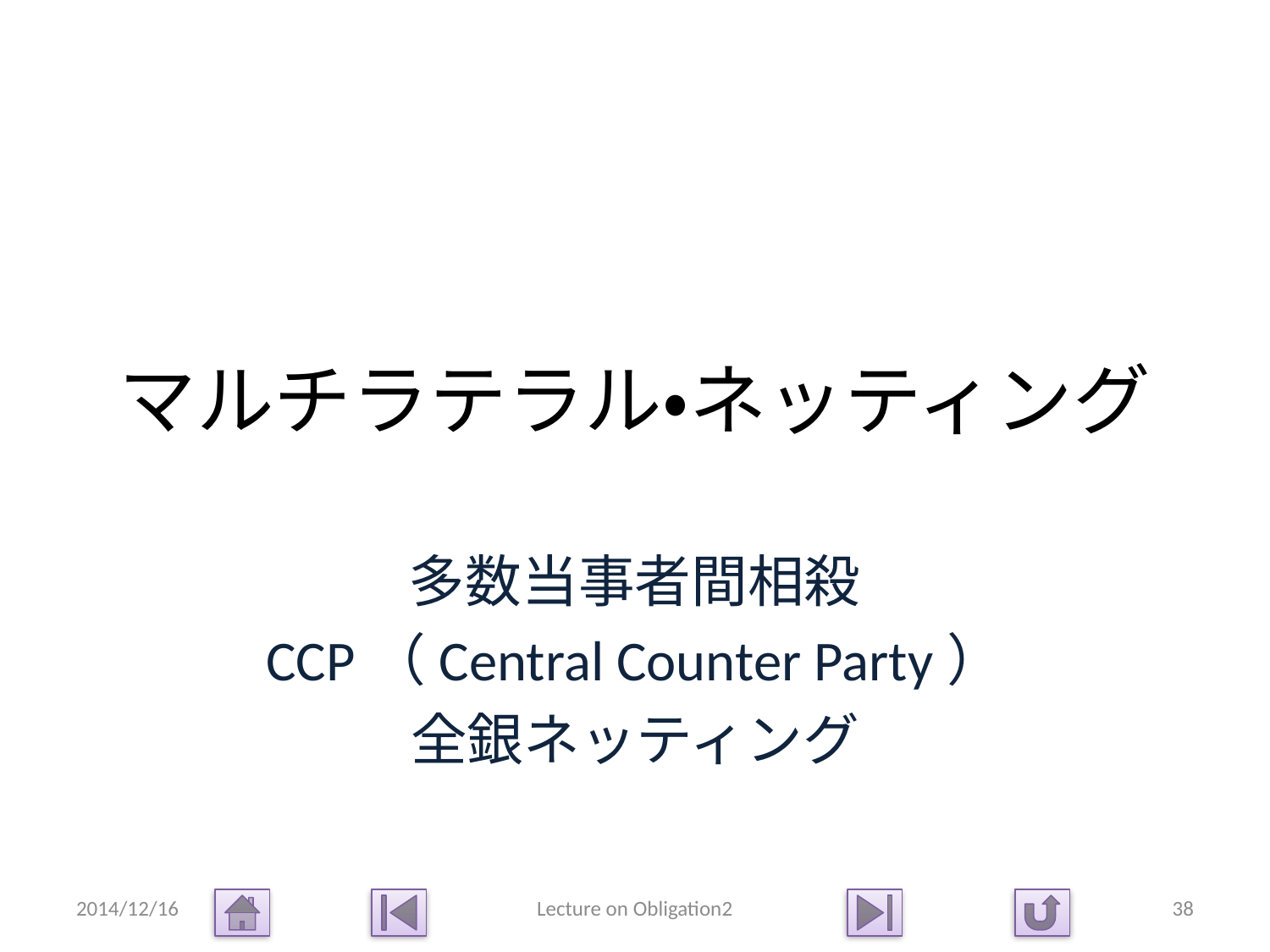

# マルチラテラル・ネッティング
多数当事者間相殺
CCP（Central Counter Party）
全銀ネッティング
2014/12/16
Lecture on Obligation2
38